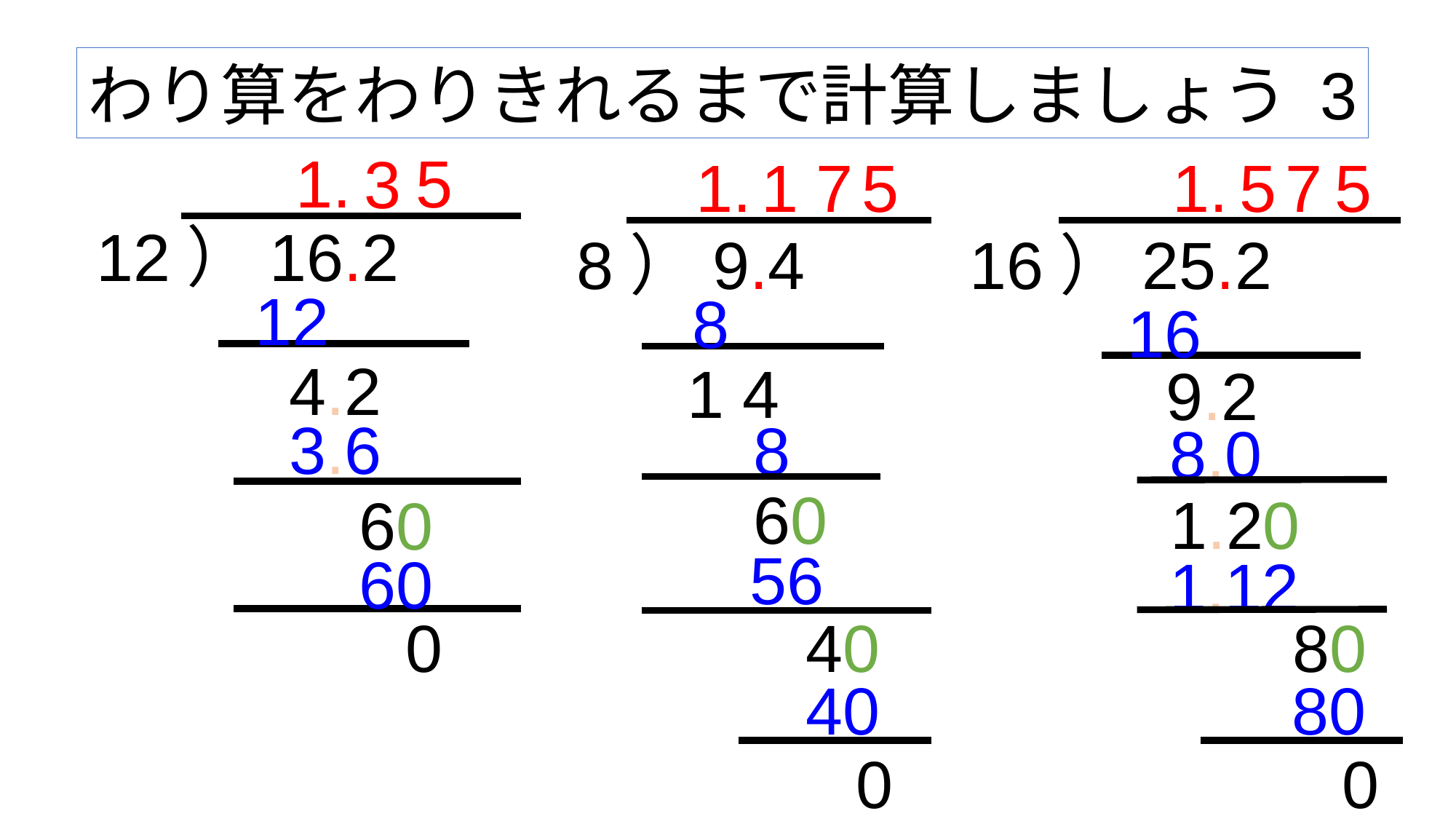

わり算をわりきれるまで計算しましょう 3
5
1.
3
1.
1
7
5
1.
5
7
5
12）16.2
8）9.4
16）25.2
12
8
16
4.2
1 4
9.2
3.6
8
8.0
60
1.20
60
56
60
1.12
0
40
80
40
80
0
0